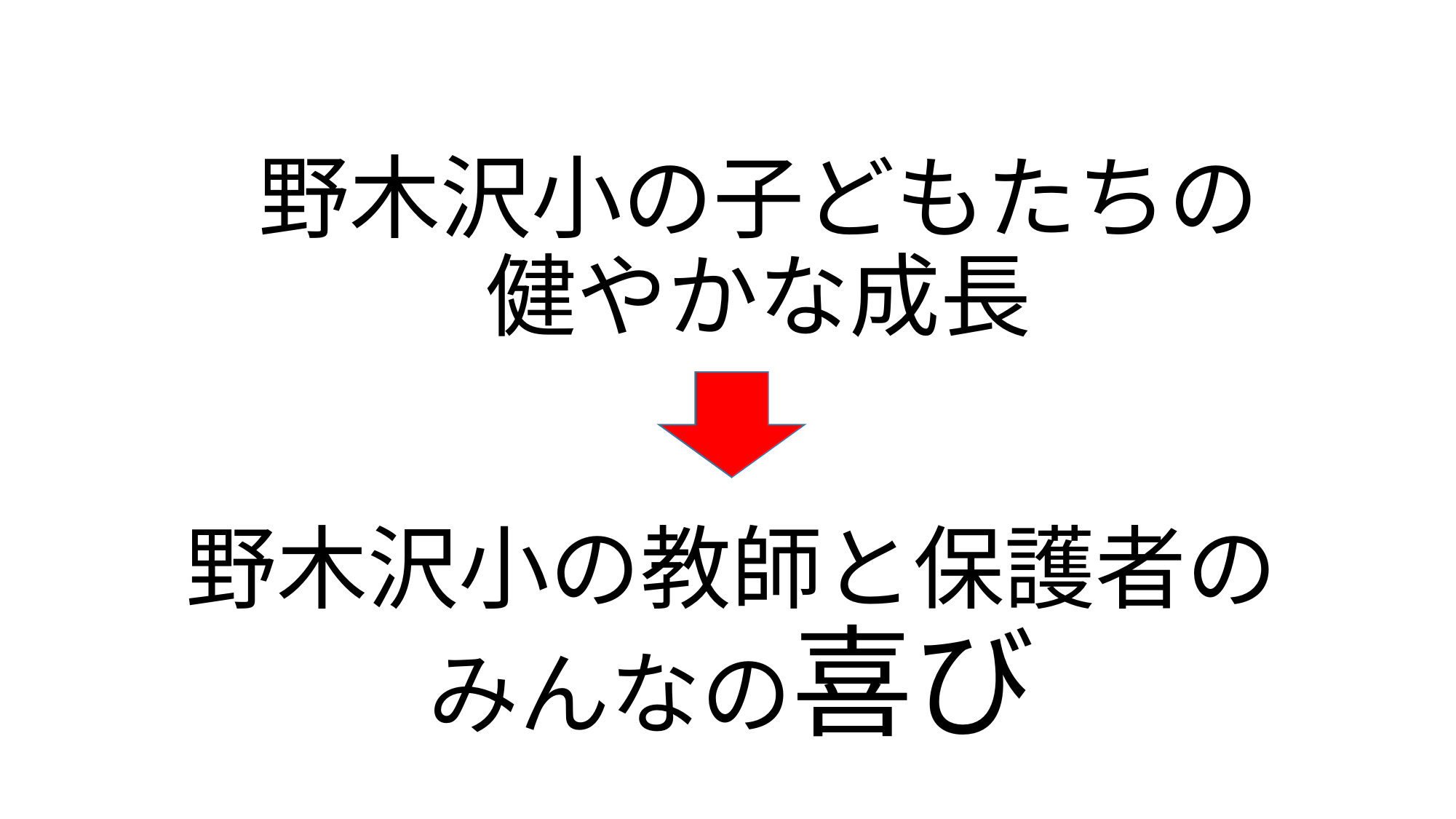

# 野木沢小の子どもたちの 健やかな成長

野木沢小の教師と保護者の
みんなの喜び